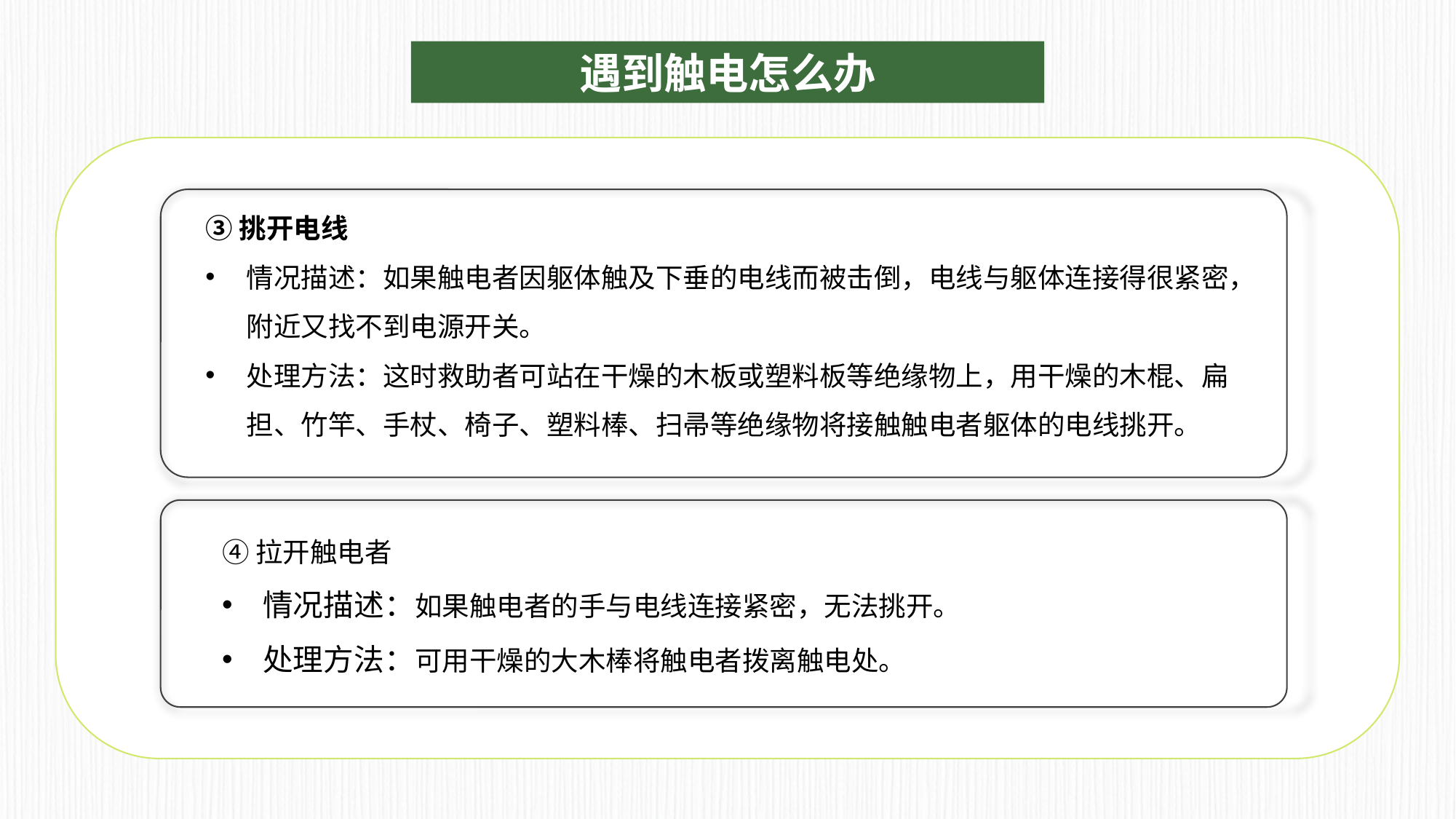

遇到触电怎么办

③挑开电线
情况描述：如果触电者因躯体触及下垂的电线而被击倒，电线与躯体连接得很紧密，附近又找不到电源开关。
处理方法：这时救助者可站在干燥的木板或塑料板等绝缘物上，用干燥的木棍、扁担、竹竿、手杖、椅子、塑料棒、扫帚等绝缘物将接触触电者躯体的电线挑开。

④拉开触电者
情况描述：如果触电者的手与电线连接紧密，无法挑开。
处理方法：可用干燥的大木棒将触电者拨离触电处。